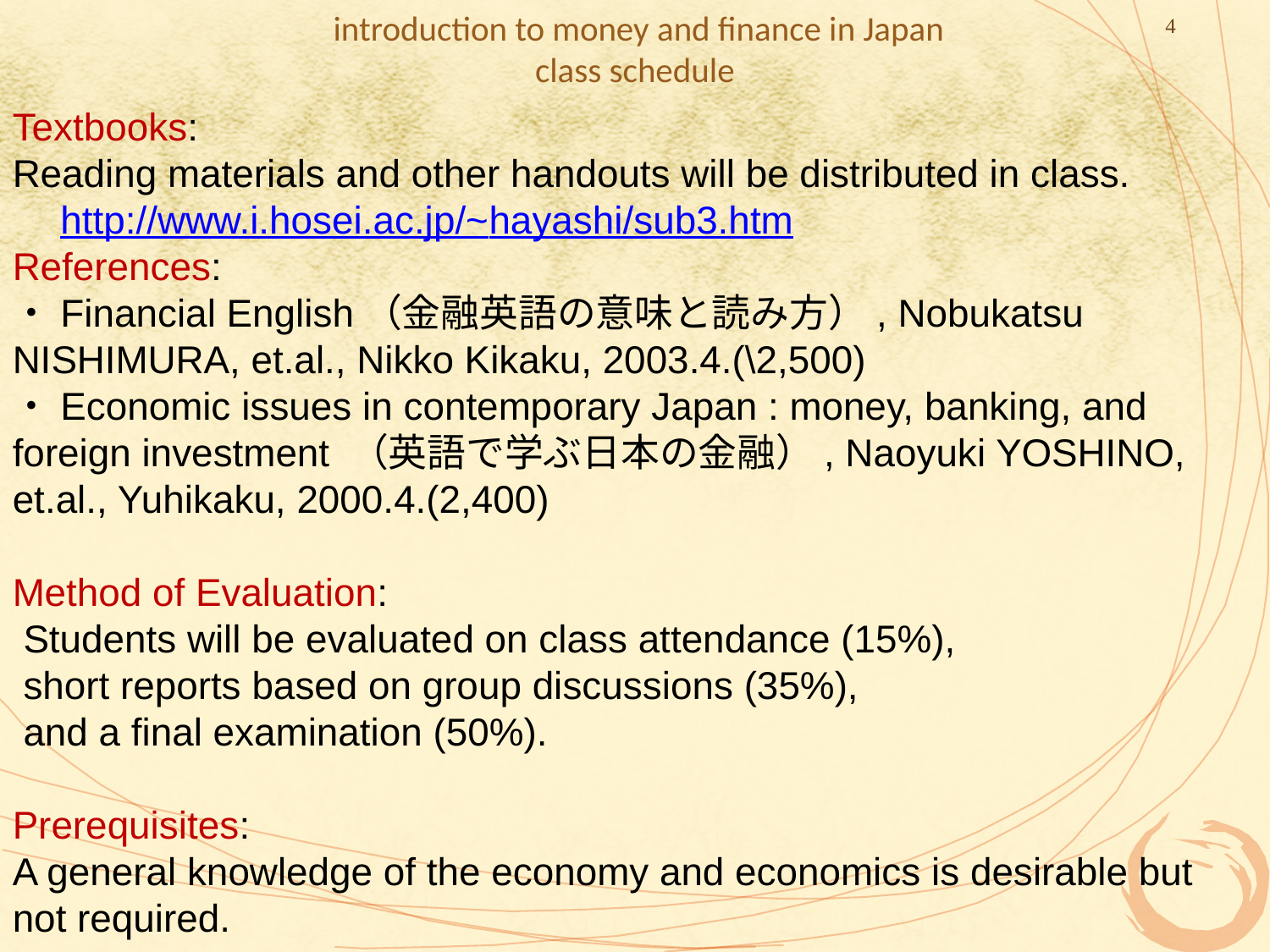

# introduction to money and finance in Japan class schedule
4
Textbooks:
Reading materials and other handouts will be distributed in class.
　http://www.i.hosei.ac.jp/~hayashi/sub3.htm
References:
・Financial English（金融英語の意味と読み方）, Nobukatsu NISHIMURA, et.al., Nikko Kikaku, 2003.4.(\2,500)
・Economic issues in contemporary Japan : money, banking, and foreign investment （英語で学ぶ日本の金融）, Naoyuki YOSHINO, et.al., Yuhikaku, 2000.4.(2,400)

Method of Evaluation:
 Students will be evaluated on class attendance (15%),
 short reports based on group discussions (35%),
 and a final examination (50%).

Prerequisites:
A general knowledge of the economy and economics is desirable but not required.